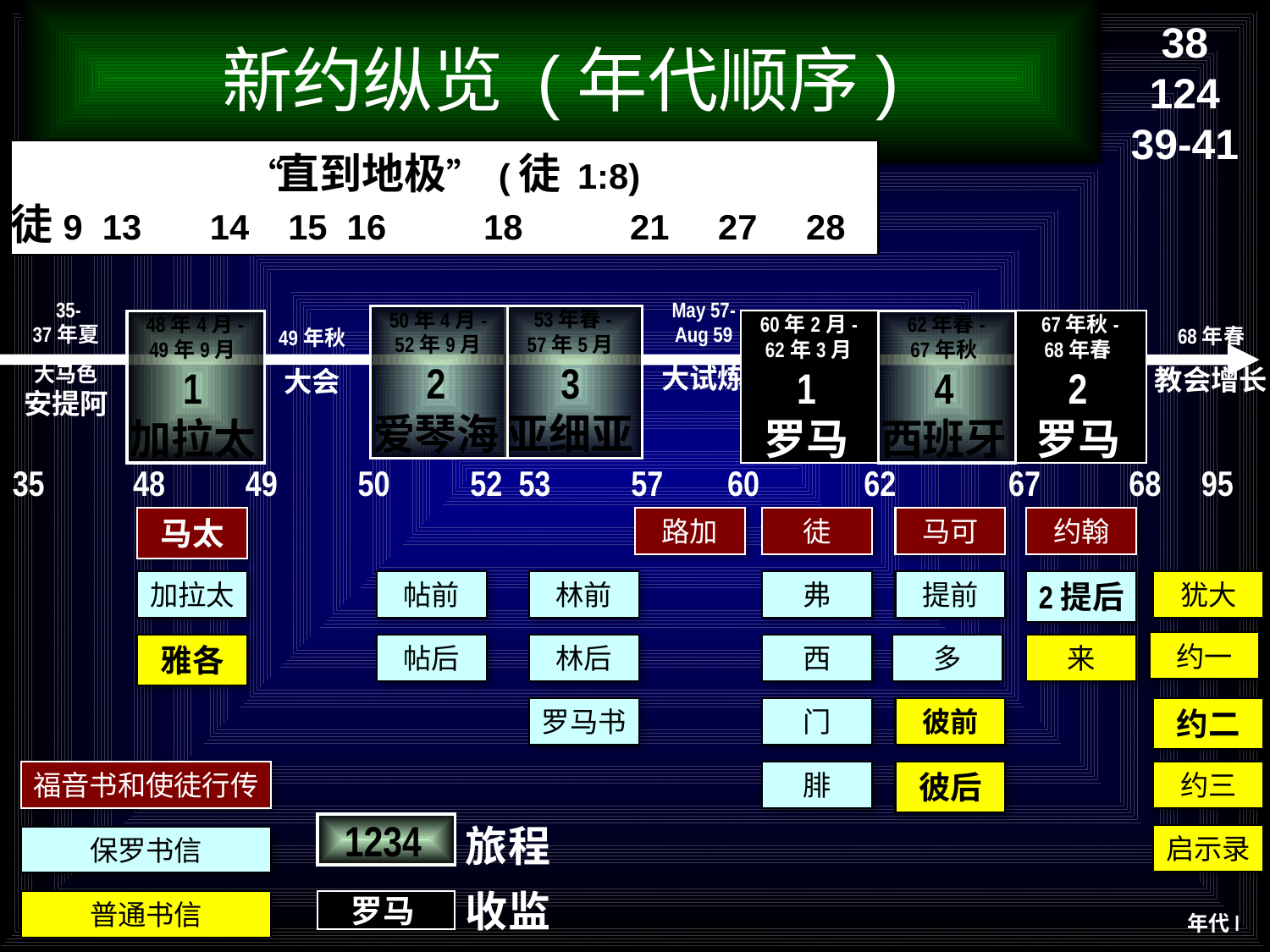

38
124
39-41
新约纵览 (年代顺序)
“直到地极” (徒 1:8)
徒9  13       14    15  16          18           21     27     28
 35-
37年夏
大马色
安提阿
May 57-
Aug 59
大试炼
 53年春-
57年5月
3
亚细亚
 50年4月-
 52年9月
2
爱琴海
 48年4月-
49年9月
1
加拉太
 60年2月-
 62年3月
1
罗马
 62年春-
67年秋
4
西班牙
 67年秋-
68年春
2
罗马
68年春
教会增长
49年秋
大会

35           48          49          50          52  53          57        60             62              67           68     95
马太
路加
徒
马可
约翰
加拉太
帖前
林前
弗
提前
2提后
犹大
约一
雅各
帖后
林后
西
多
来
罗马书
门
彼前
约二
福音书和使徒行传
腓
彼后
约三
1234
旅程
启示录
保罗书信
收监
罗马
普通书信
年代l